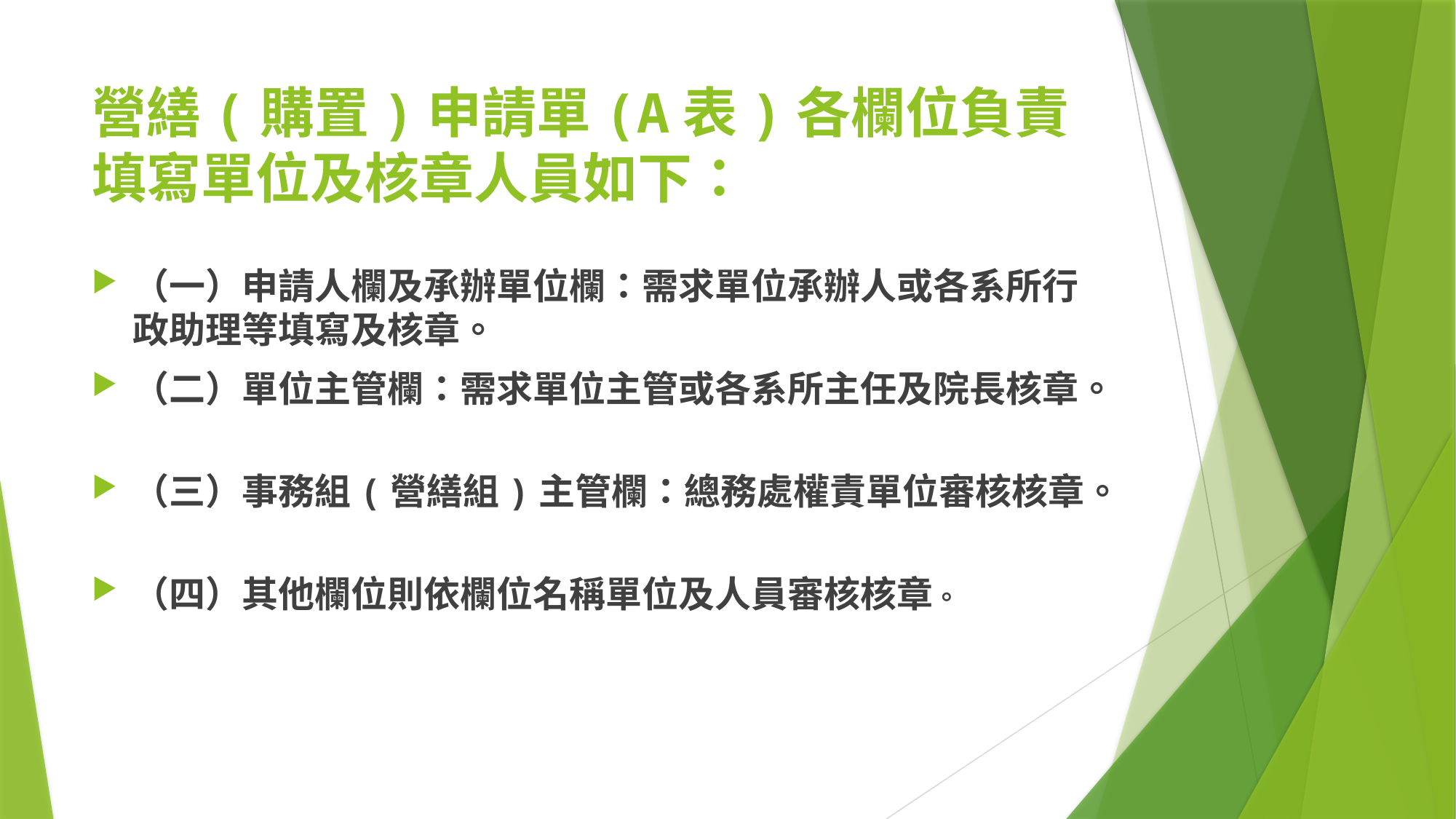

# 營繕(購置)申請單(A表)各欄位負責填寫單位及核章人員如下：
（一）申請人欄及承辦單位欄：需求單位承辦人或各系所行政助理等填寫及核章。
（二）單位主管欄：需求單位主管或各系所主任及院長核章。
（三）事務組(營繕組)主管欄：總務處權責單位審核核章。
（四）其他欄位則依欄位名稱單位及人員審核核章。